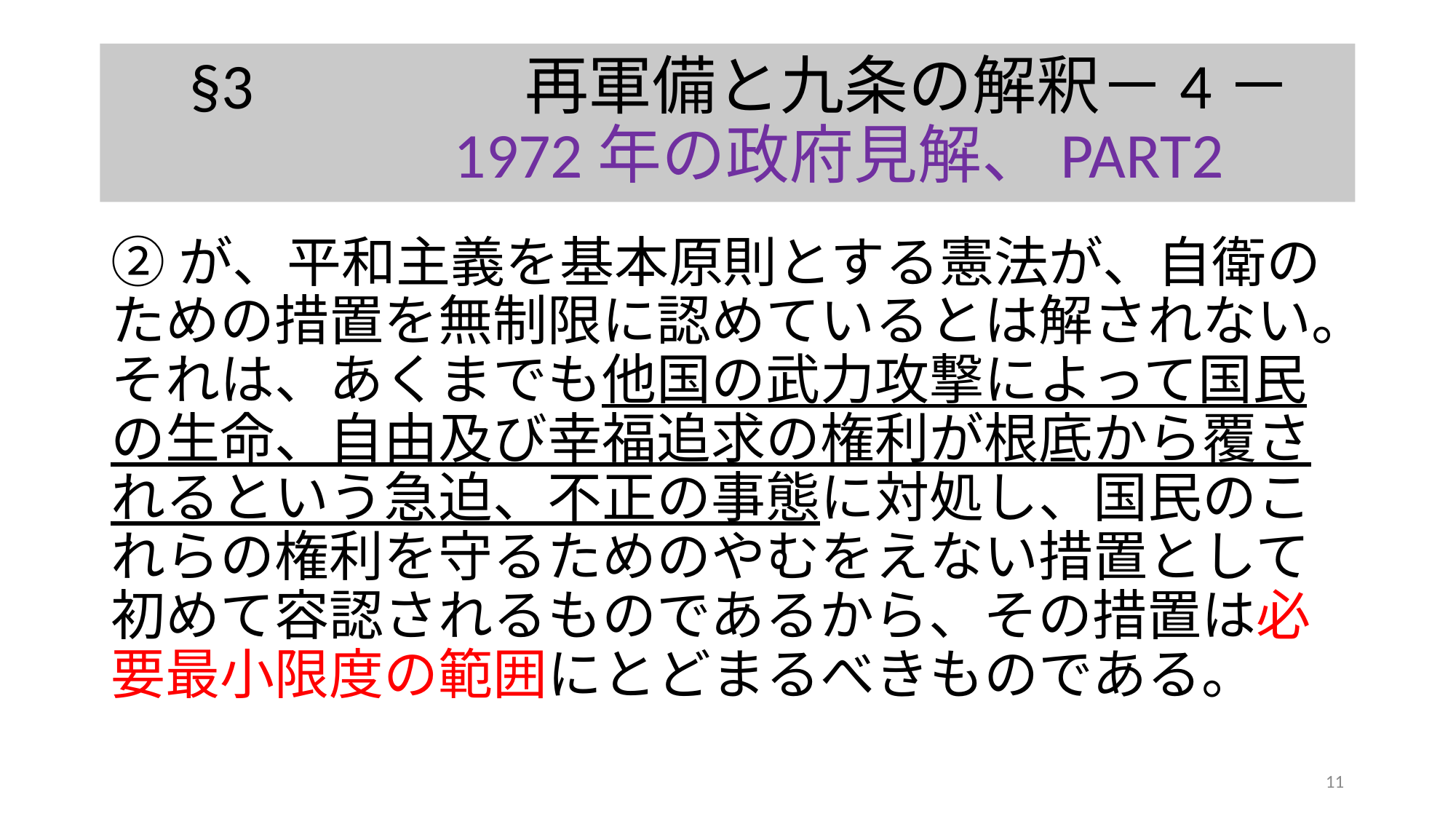

# §3　　　　再軍備と九条の解釈－4－ 　　　　1972年の政府見解、PART2
②が、平和主義を基本原則とする憲法が、自衛のための措置を無制限に認めているとは解されない。それは、あくまでも他国の武力攻撃によって国民の生命、自由及び幸福追求の権利が根底から覆されるという急迫、不正の事態に対処し、国民のこれらの権利を守るためのやむをえない措置として初めて容認されるものであるから、その措置は必要最小限度の範囲にとどまるべきものである。
11